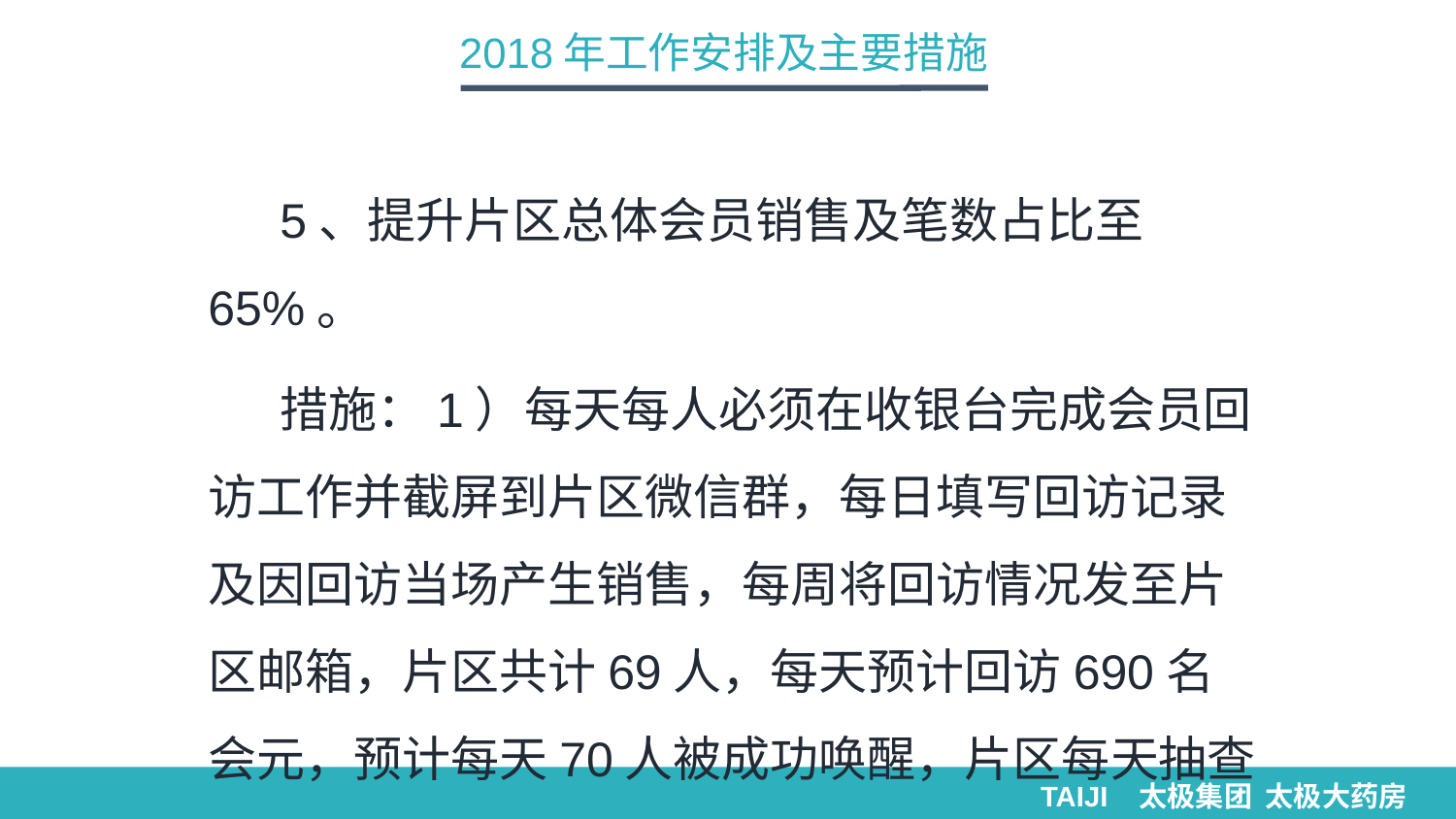

2018年工作安排及主要措施
5、提升片区总体会员销售及笔数占比至65%。
措施：1）每天每人必须在收银台完成会员回访工作并截屏到片区微信群，每日填写回访记录及因回访当场产生销售，每周将回访情况发至片区邮箱，片区共计69人，每天预计回访690名会元，预计每天70人被成功唤醒，片区每天抽查回访情况，不定时通报回访抽查结果。

TAIJI   太极集团  太极大药房